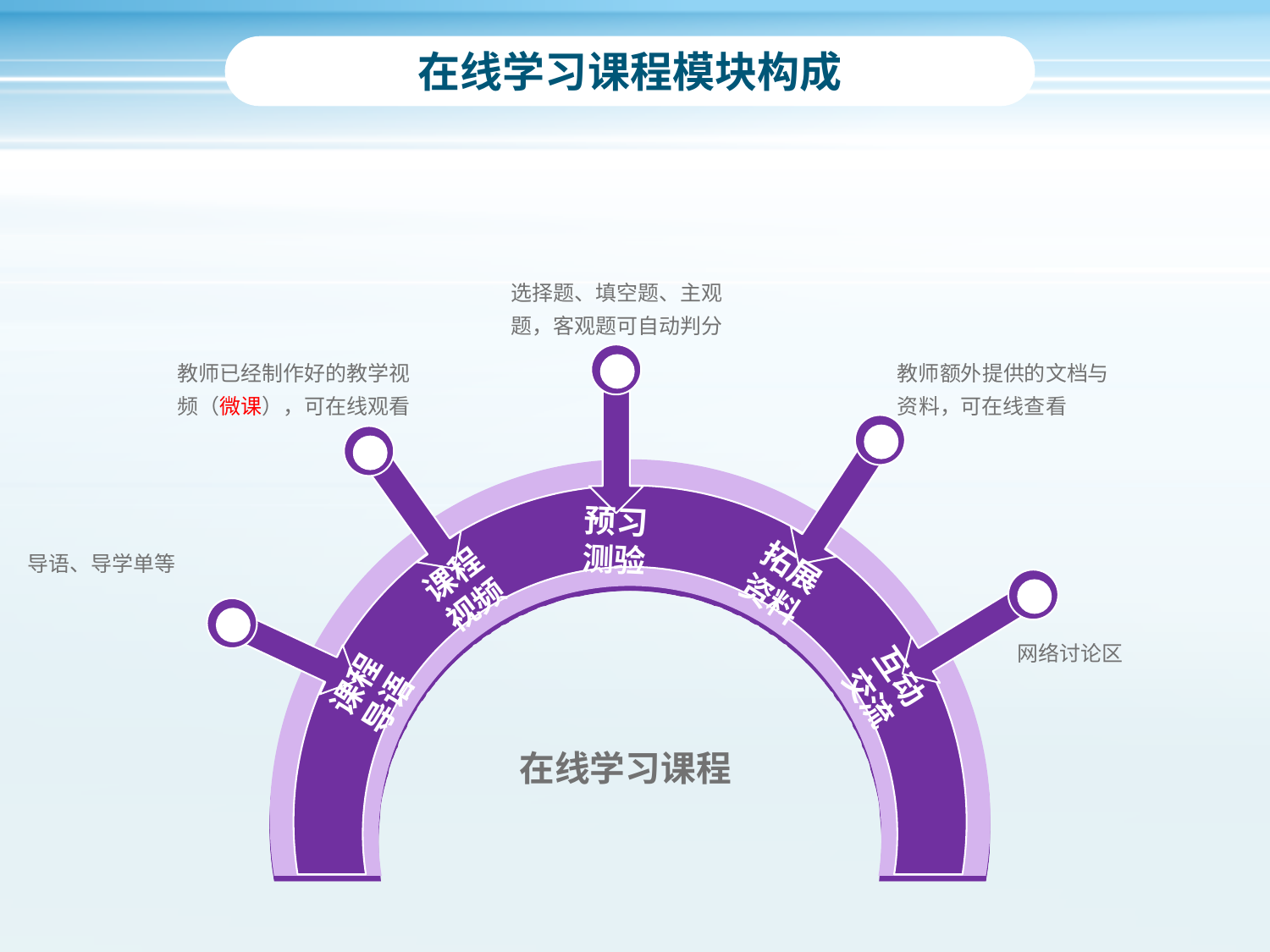

#
在线学习课程模块构成
选择题、填空题、主观题，客观题可自动判分

教师已经制作好的教学视频（微课），可在线观看
教师额外提供的文档与资料，可在线查看

预习测验
导语、导学单等
拓展资料
课程视频

网络讨论区
互动交流
课程导语
在线学习课程